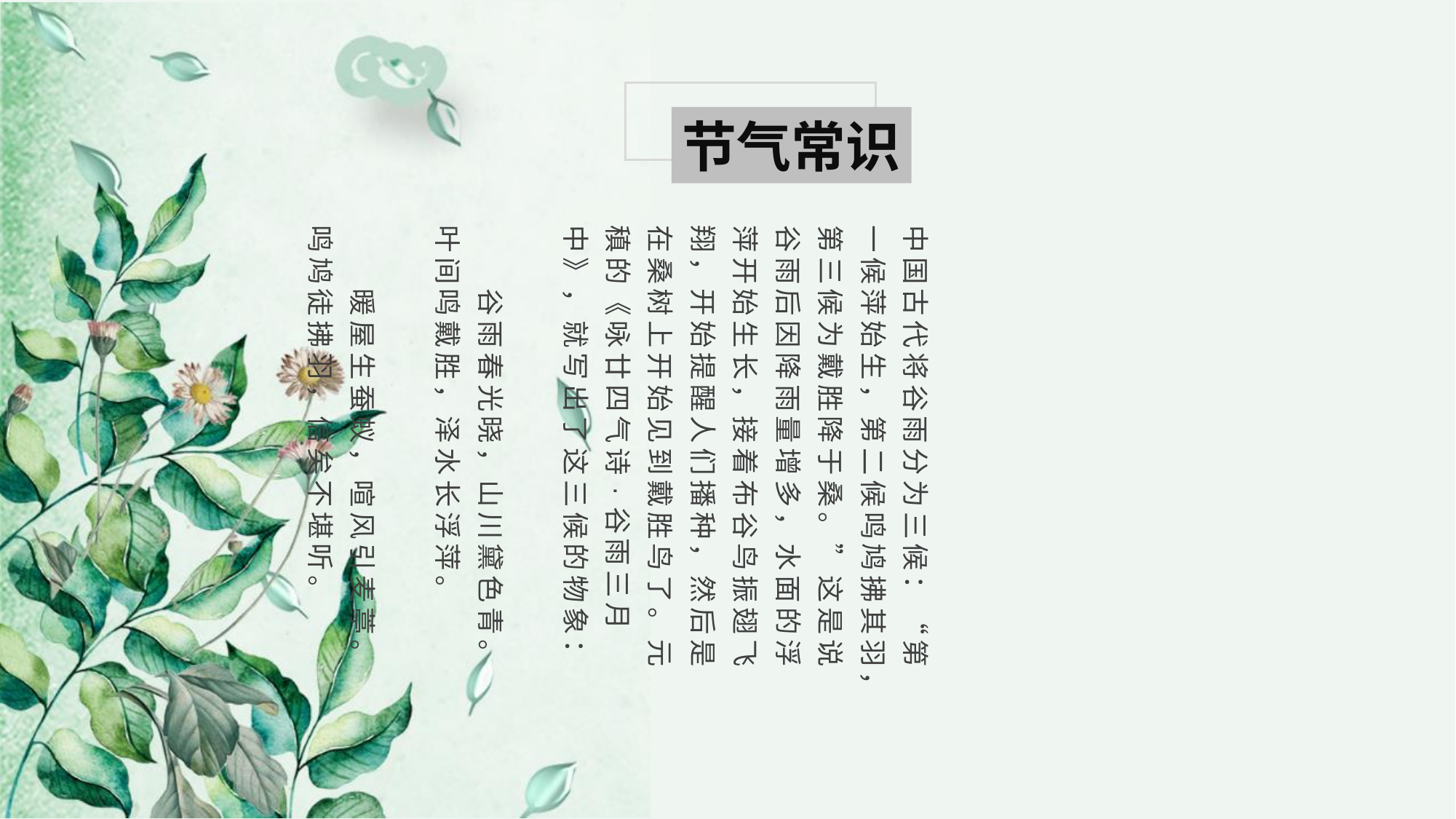

节气常识
中国古代将谷雨分为三候：“第一候萍始生，第二候鸣鸠拂其羽，第三候为戴胜降于桑。”这是说谷雨后因降雨量增多，水面的浮萍开始生长，接着布谷鸟振翅飞翔，开始提醒人们播种，然后是在桑树上开始见到戴胜鸟了。元稹的《咏廿四气诗·谷雨三月中》，就写出了这三候的物象：

　　谷雨春光晓，山川黛色青。叶间鸣戴胜，泽水长浮萍。

　　暖屋生蚕蚁，喧风引麦葶。鸣鸠徒拂羽，信矣不堪听。